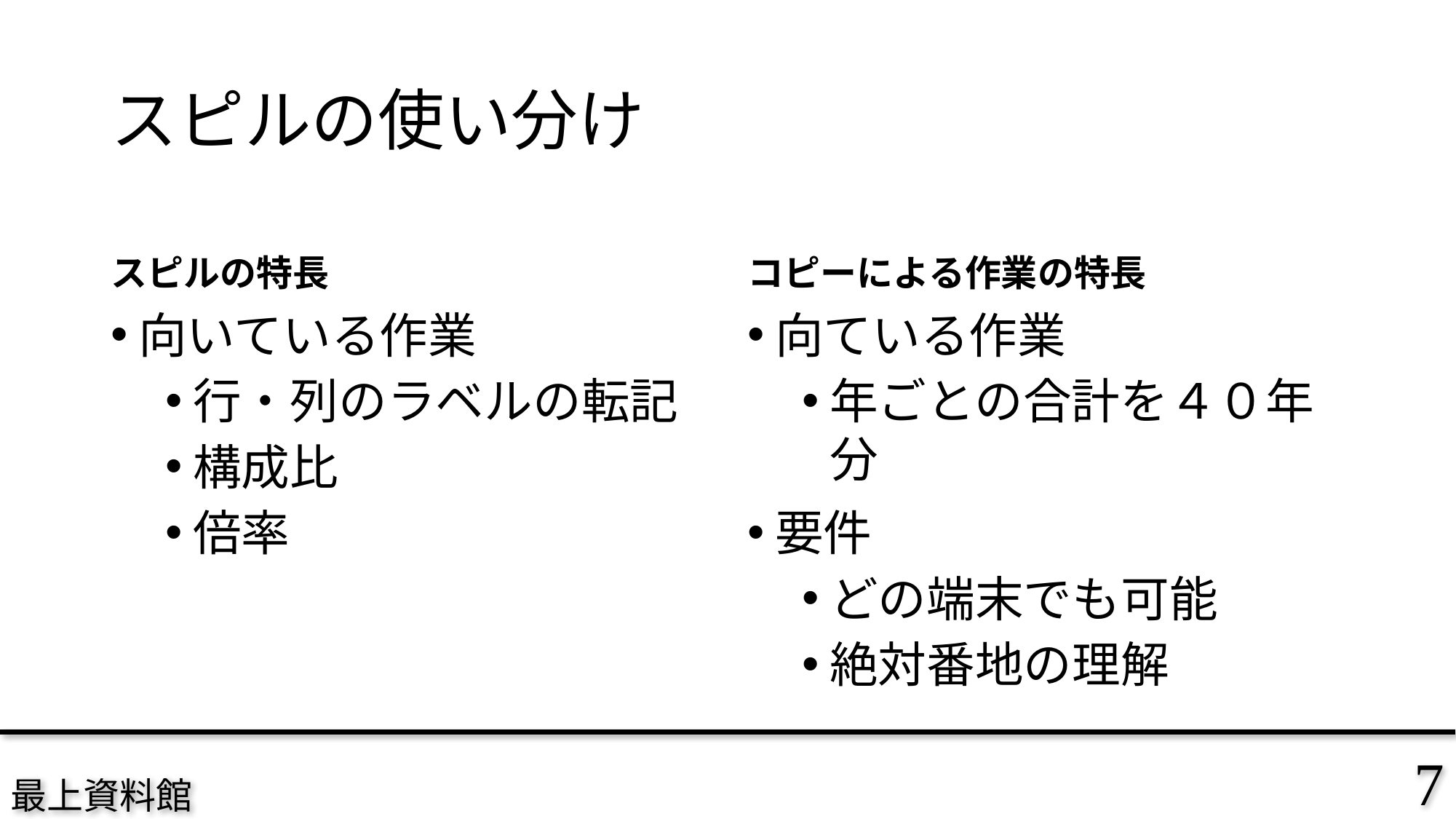

# スピルの使い分け
スピルの特長
コピーによる作業の特長
向いている作業
行・列のラベルの転記
構成比
倍率
向ている作業
年ごとの合計を４０年分
要件
どの端末でも可能
絶対番地の理解